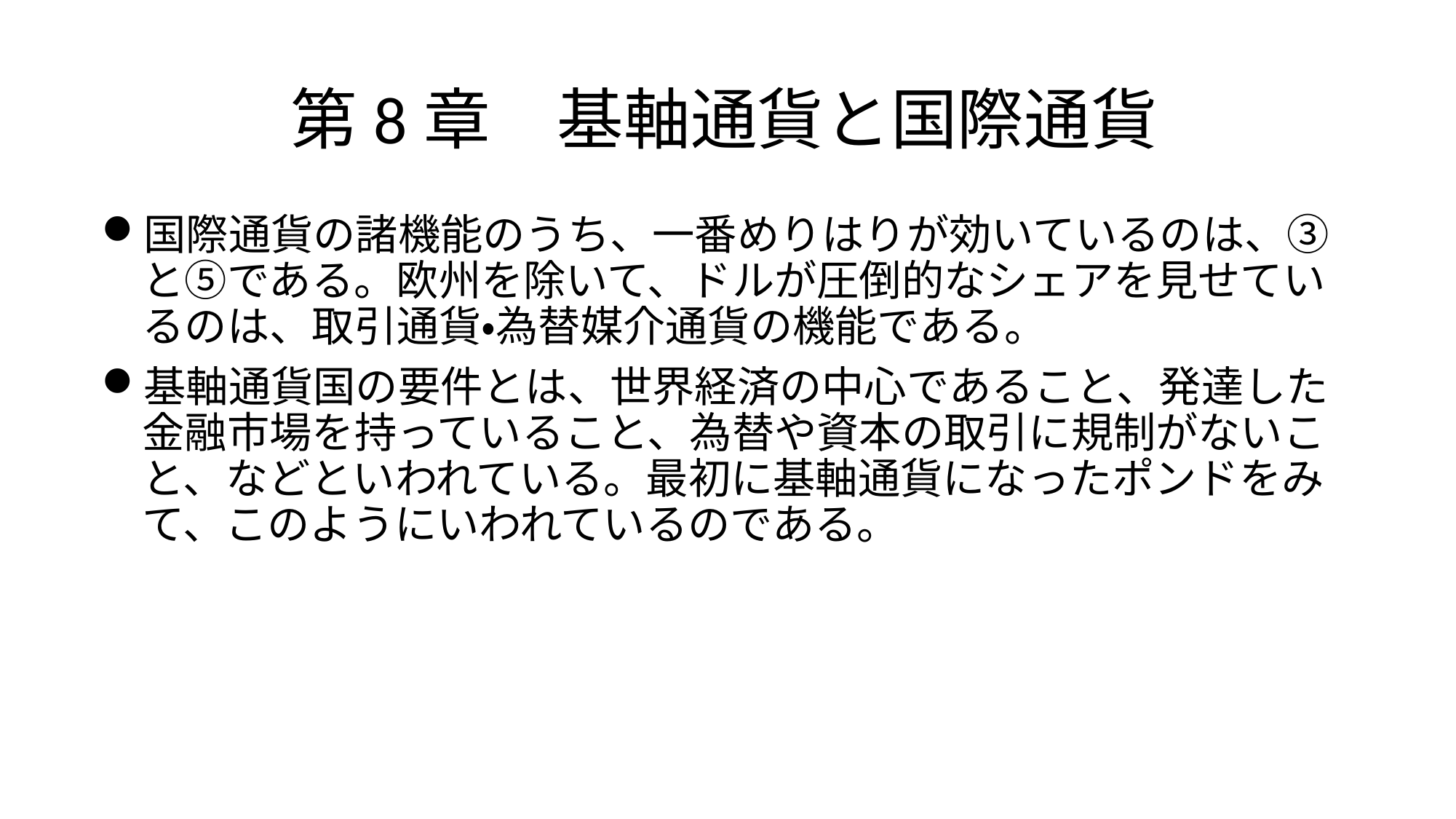

# 第8章　基軸通貨と国際通貨
国際通貨の諸機能のうち、一番めりはりが効いているのは、③と⑤である。欧州を除いて、ドルが圧倒的なシェアを見せているのは、取引通貨・為替媒介通貨の機能である。
基軸通貨国の要件とは、世界経済の中心であること、発達した金融市場を持っていること、為替や資本の取引に規制がないこと、などといわれている。最初に基軸通貨になったポンドをみて、このようにいわれているのである。